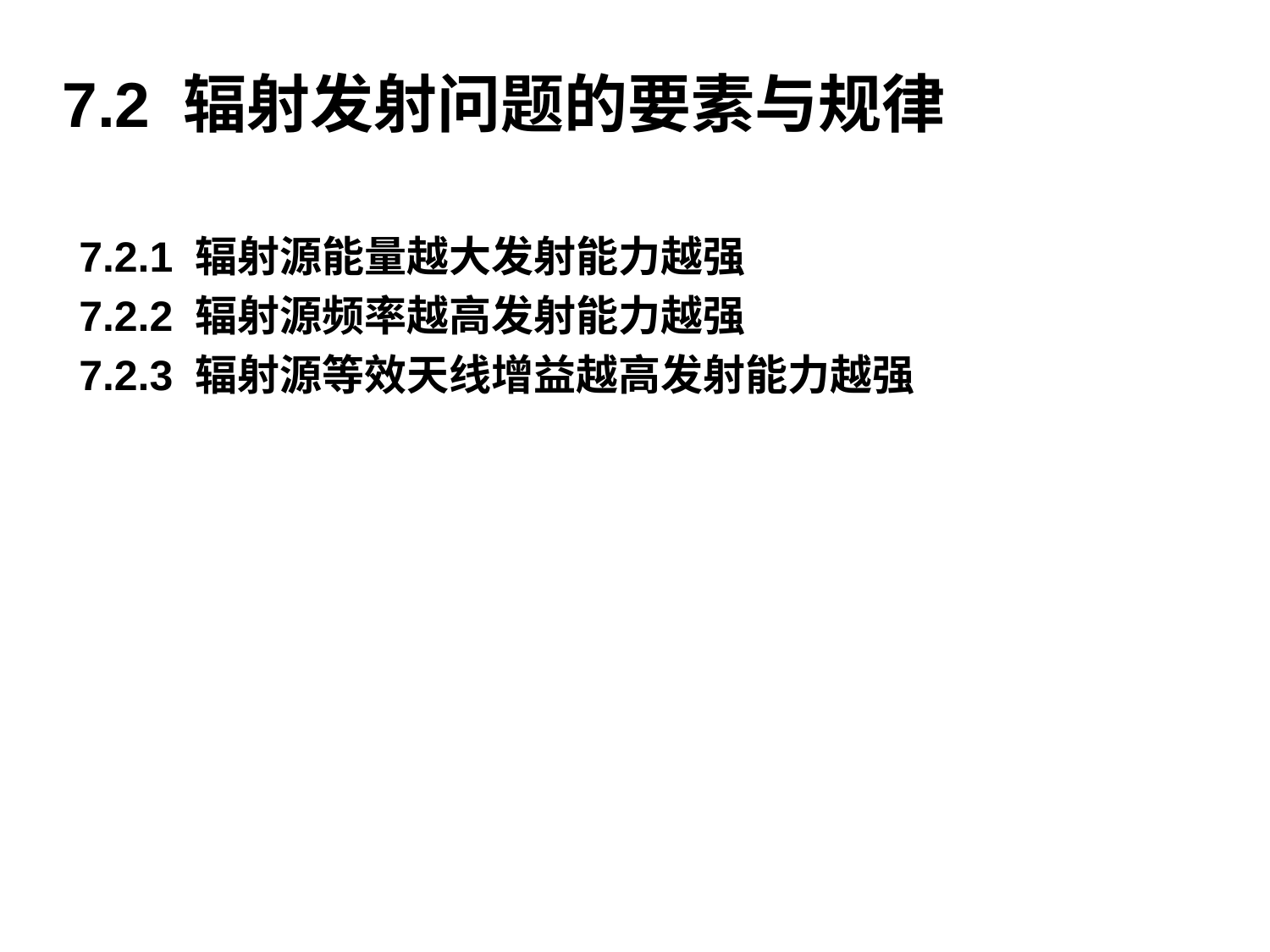

# 7.2 辐射发射问题的要素与规律
7.2.1 辐射源能量越大发射能力越强
7.2.2 辐射源频率越高发射能力越强
7.2.3 辐射源等效天线增益越高发射能力越强

24